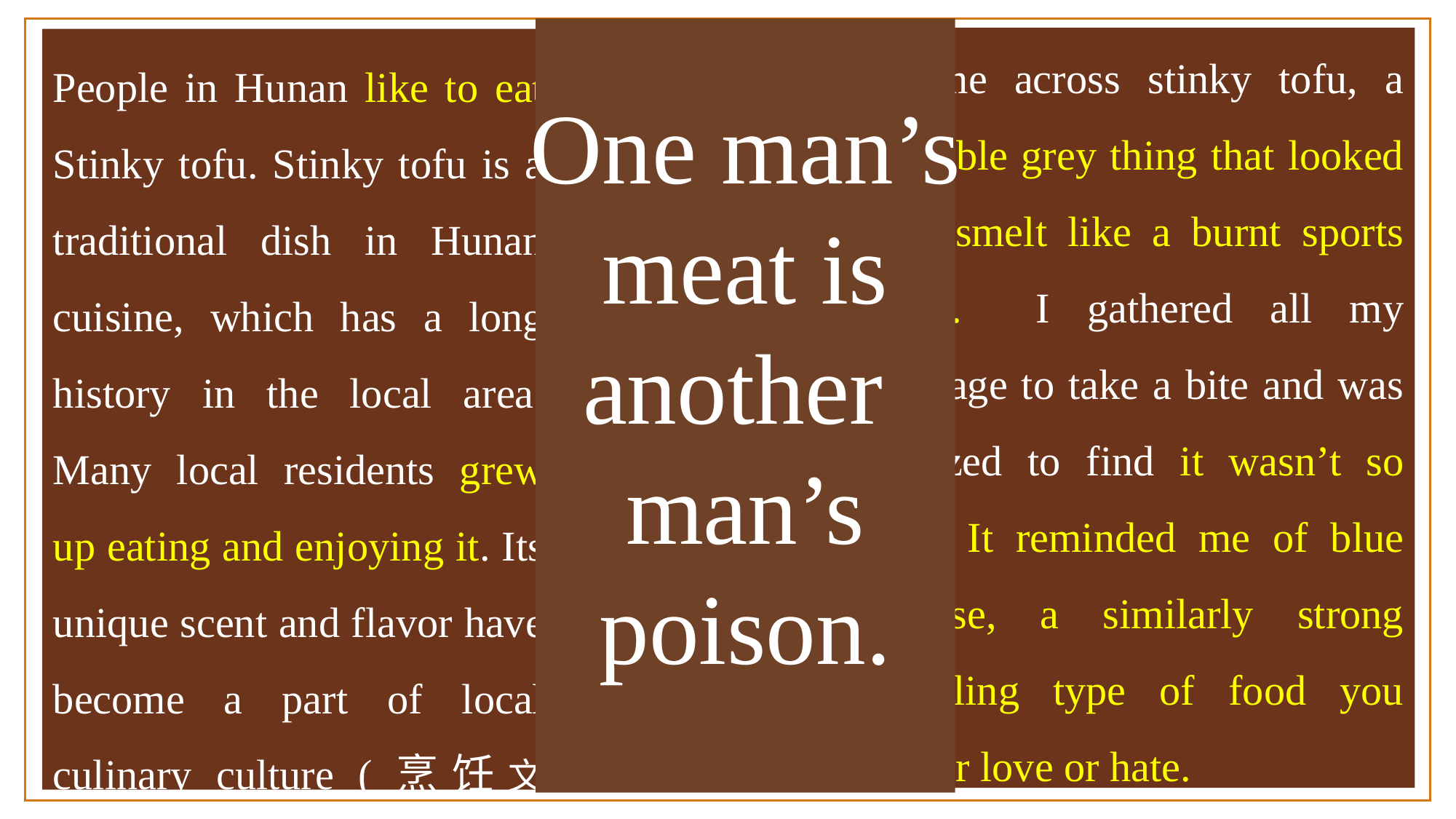

One man’s meat is another
man’s poison.
I came across stinky tofu, a horrible grey thing that looked and smelt like a burnt sports shoe.  I gathered all my courage to take a bite and was amazed to find it wasn’t so bad. It reminded me of blue cheese, a similarly strong smelling type of food you either love or hate.
People in Hunan like to eat Stinky tofu. Stinky tofu is a traditional dish in Hunan cuisine, which has a long history in the local area. Many local residents grew up eating and enjoying it. Its unique scent and flavor have become a part of local culinary culture (烹饪文化).